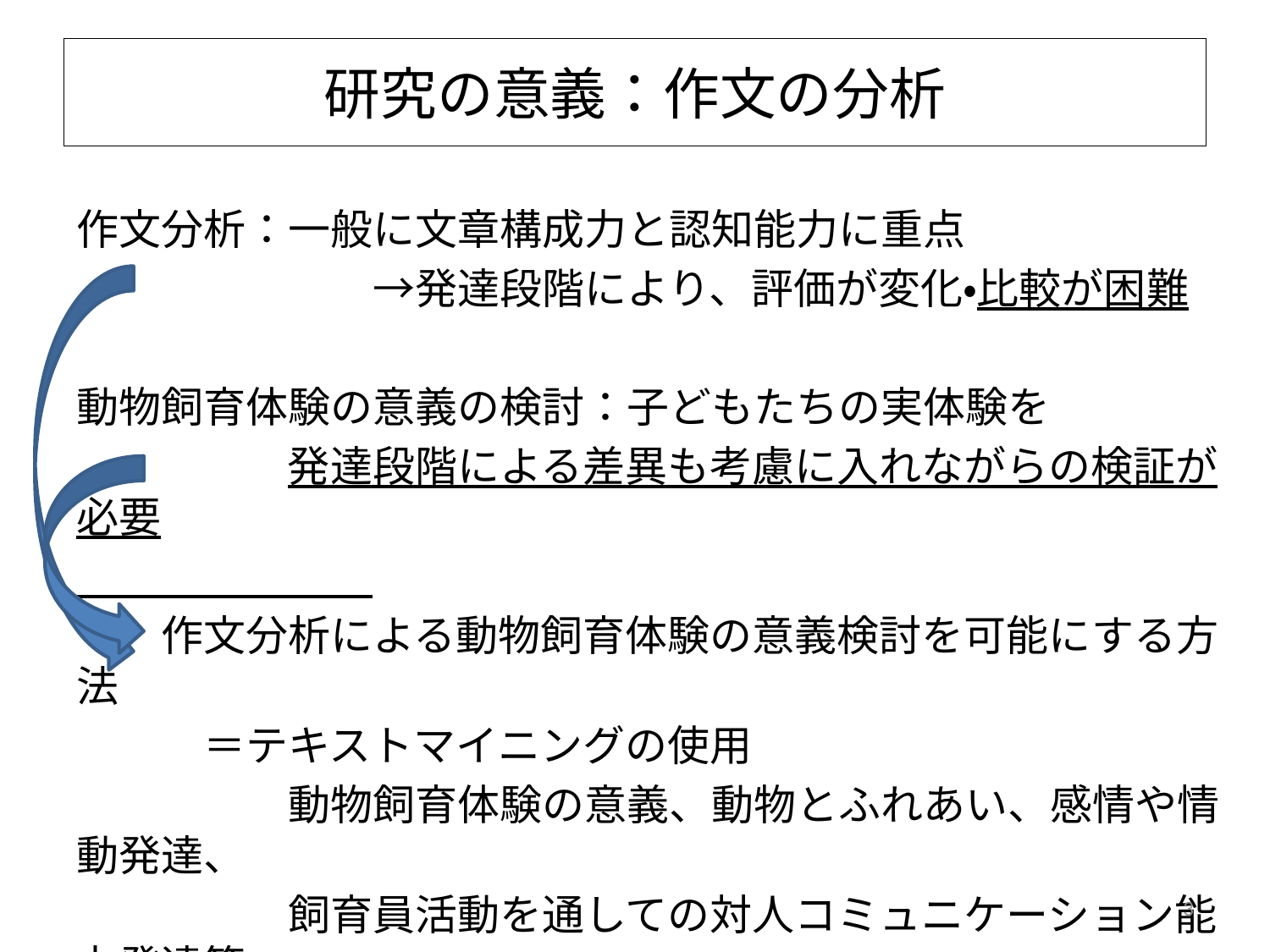

# 研究の意義：作文の分析
作文分析：一般に文章構成力と認知能力に重点
　　　　　　　→発達段階により、評価が変化・比較が困難

動物飼育体験の意義の検討：子どもたちの実体験を
　　　　　発達段階による差異も考慮に入れながらの検証が必要

　　作文分析による動物飼育体験の意義検討を可能にする方法
　　　＝テキストマイニングの使用
　　　　　動物飼育体験の意義、動物とふれあい、感情や情動発達、
　　　　　飼育員活動を通しての対人コミュニケーション能力発達等
　　　　　探索的に検討する可能性がある

3